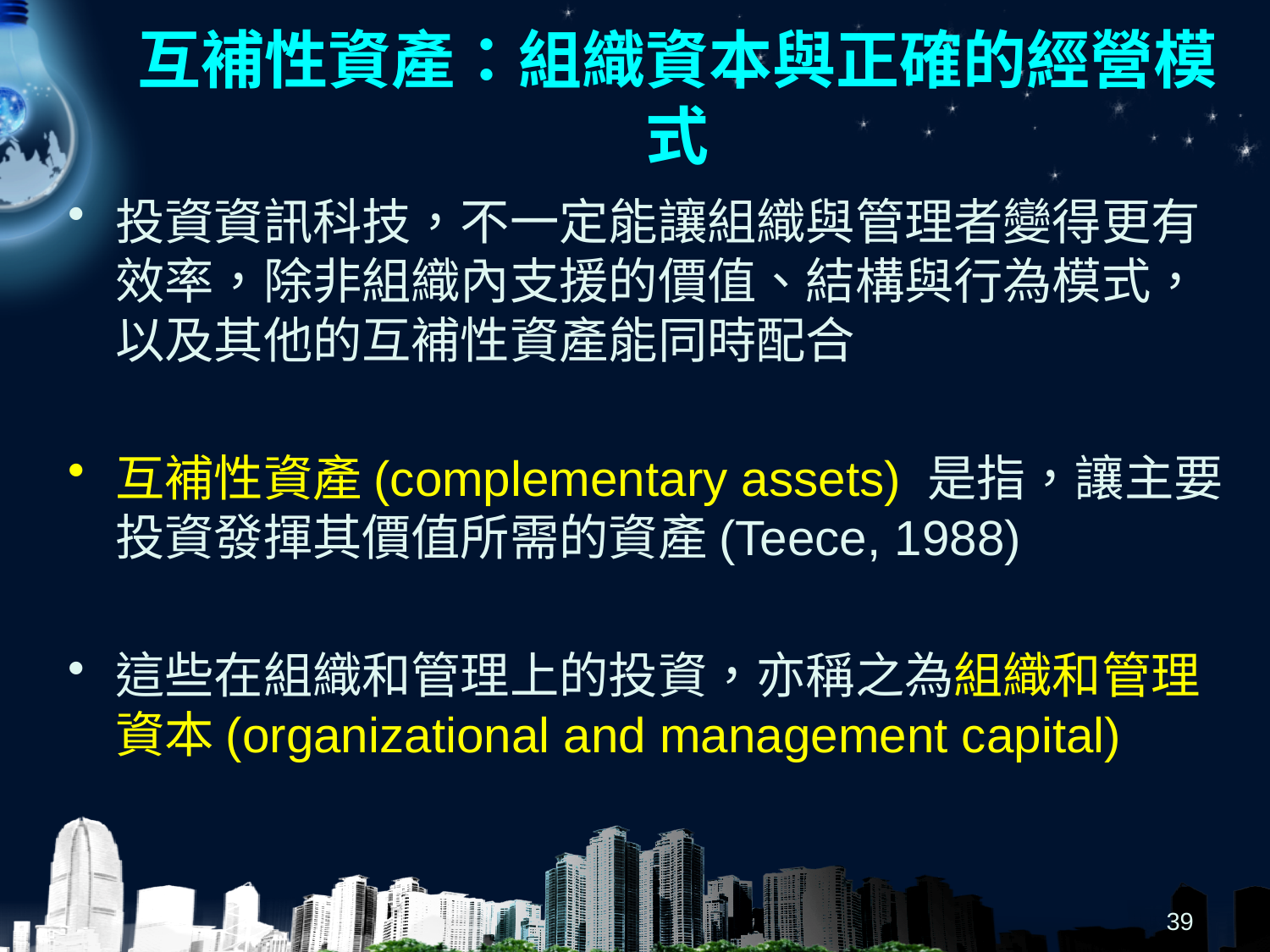

# 互補性資產：組織資本與正確的經營模式
投資資訊科技，不一定能讓組織與管理者變得更有效率，除非組織內支援的價值、結構與行為模式，以及其他的互補性資產能同時配合

互補性資產(complementary assets) 是指，讓主要投資發揮其價值所需的資產(Teece, 1988)

這些在組織和管理上的投資，亦稱之為組織和管理資本(organizational and management capital)
39